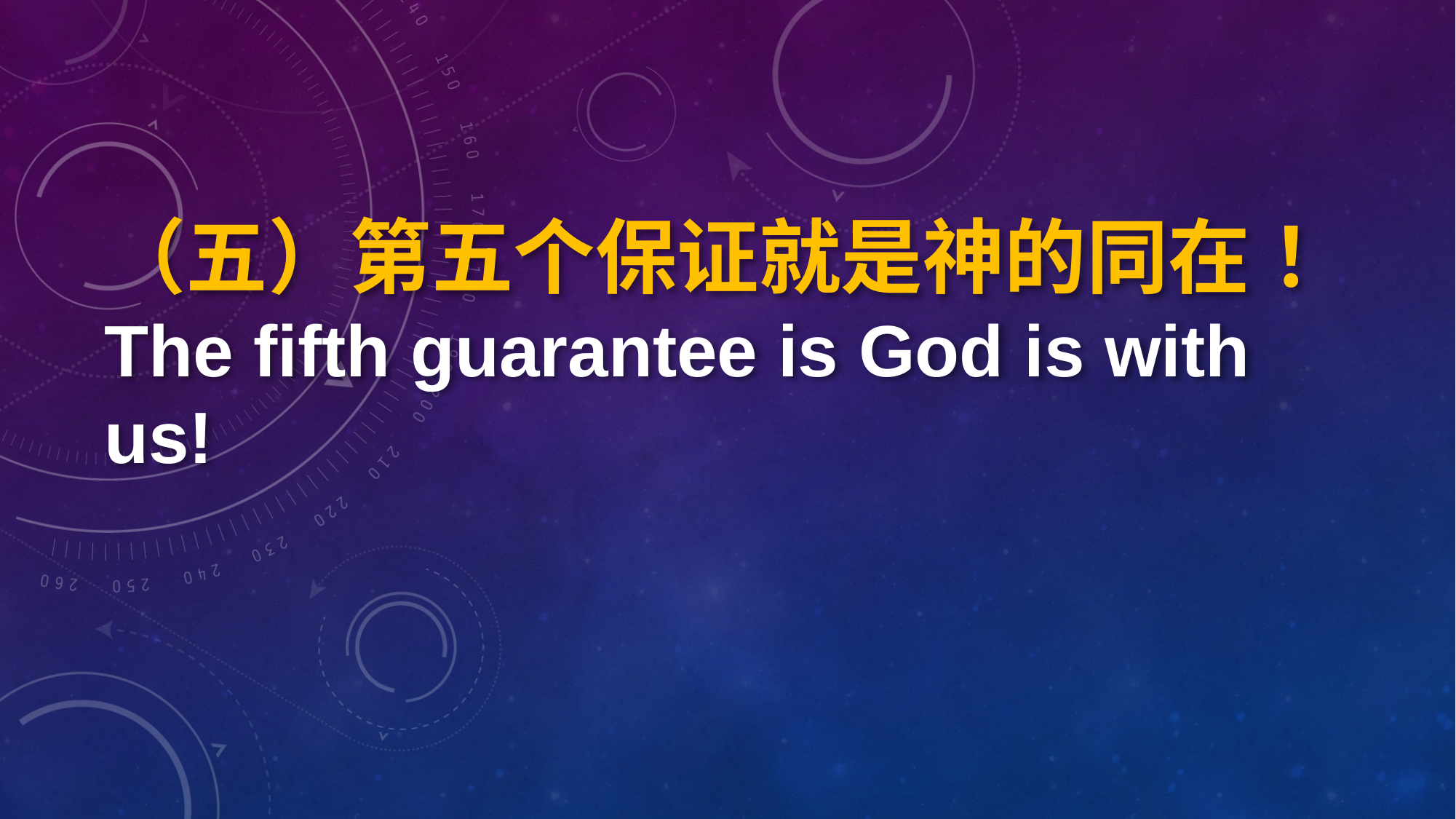

（五）第五个保证就是神的同在！
The fifth guarantee is God is with us!